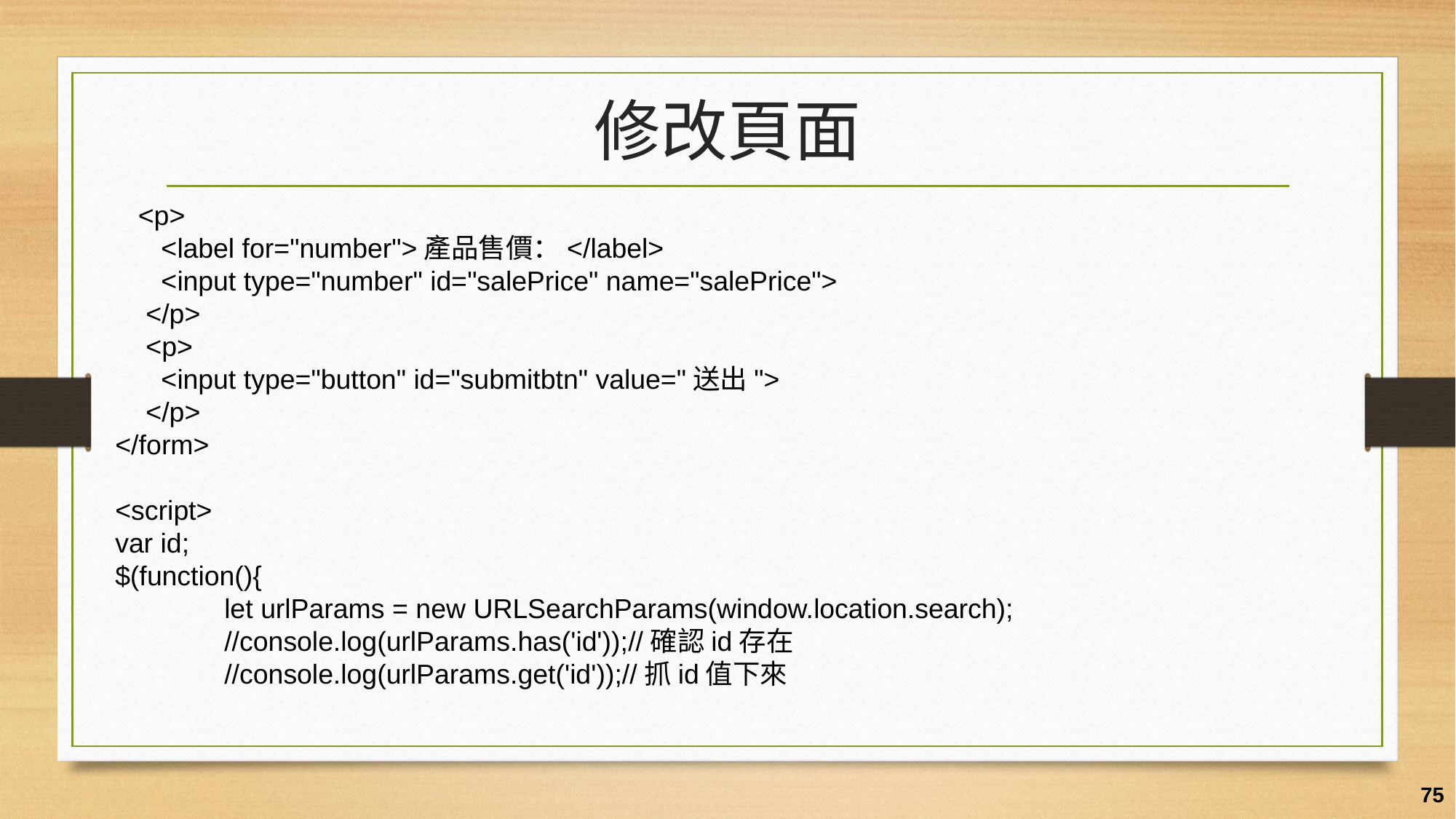

# 修改頁面
   <p>
      <label for="number">產品售價：</label>
      <input type="number" id="salePrice" name="salePrice">
    </p>
    <p>
      <input type="button" id="submitbtn" value="送出">
    </p>
</form>

<script>
var id;
$(function(){
	let urlParams = new URLSearchParams(window.location.search);
	//console.log(urlParams.has('id'));//確認id存在
	//console.log(urlParams.get('id'));//抓id值下來
75